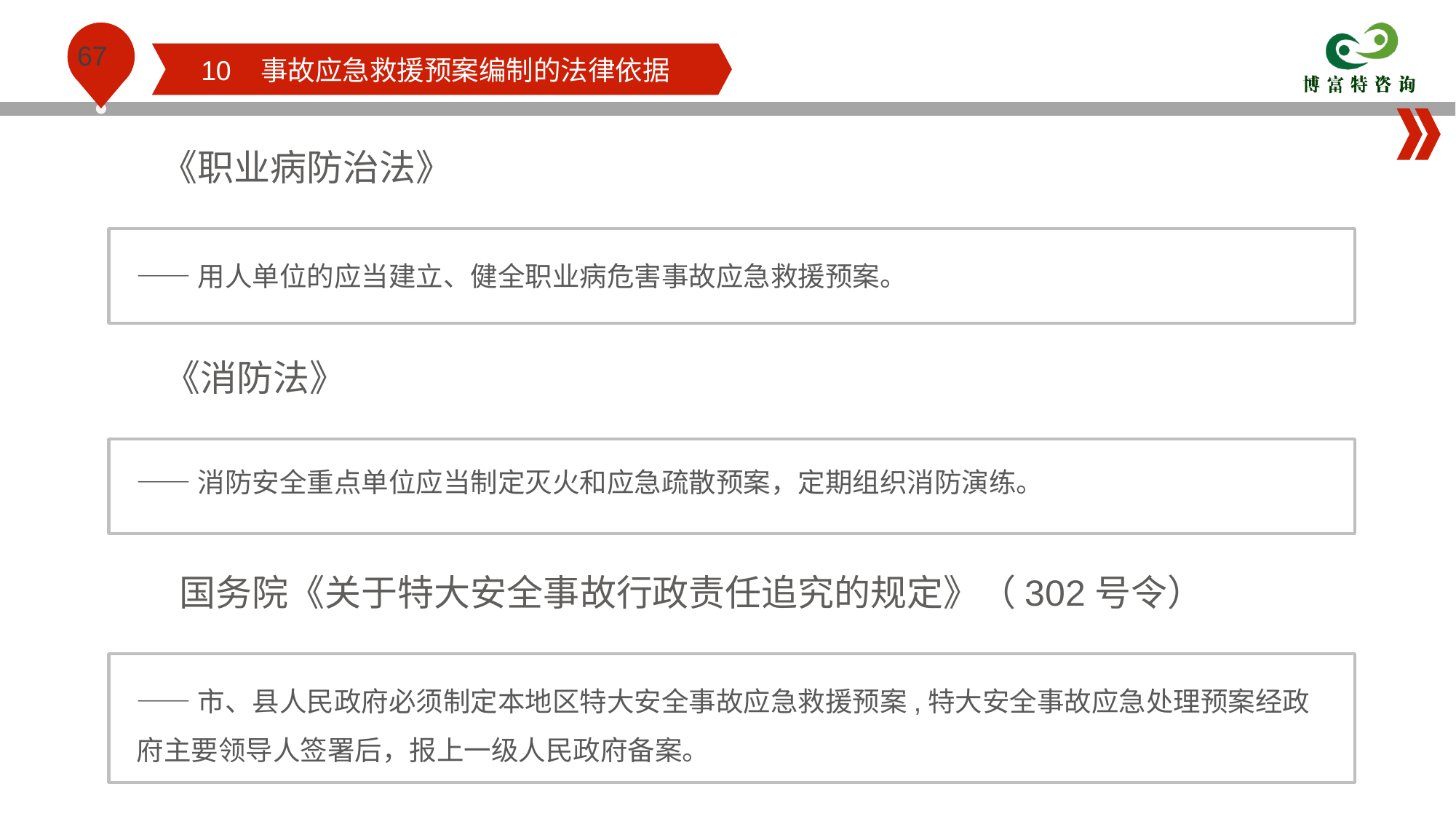

10   事故应急救援预案编制的法律依据
《职业病防治法》

——用人单位的应当建立、健全职业病危害事故应急救援预案。
《消防法》

——消防安全重点单位应当制定灭火和应急疏散预案，定期组织消防演练。
国务院《关于特大安全事故行政责任追究的规定》（302号令）

——市、县人民政府必须制定本地区特大安全事故应急救援预案,特大安全事故应急处理预案经政府主要领导人签署后，报上一级人民政府备案。